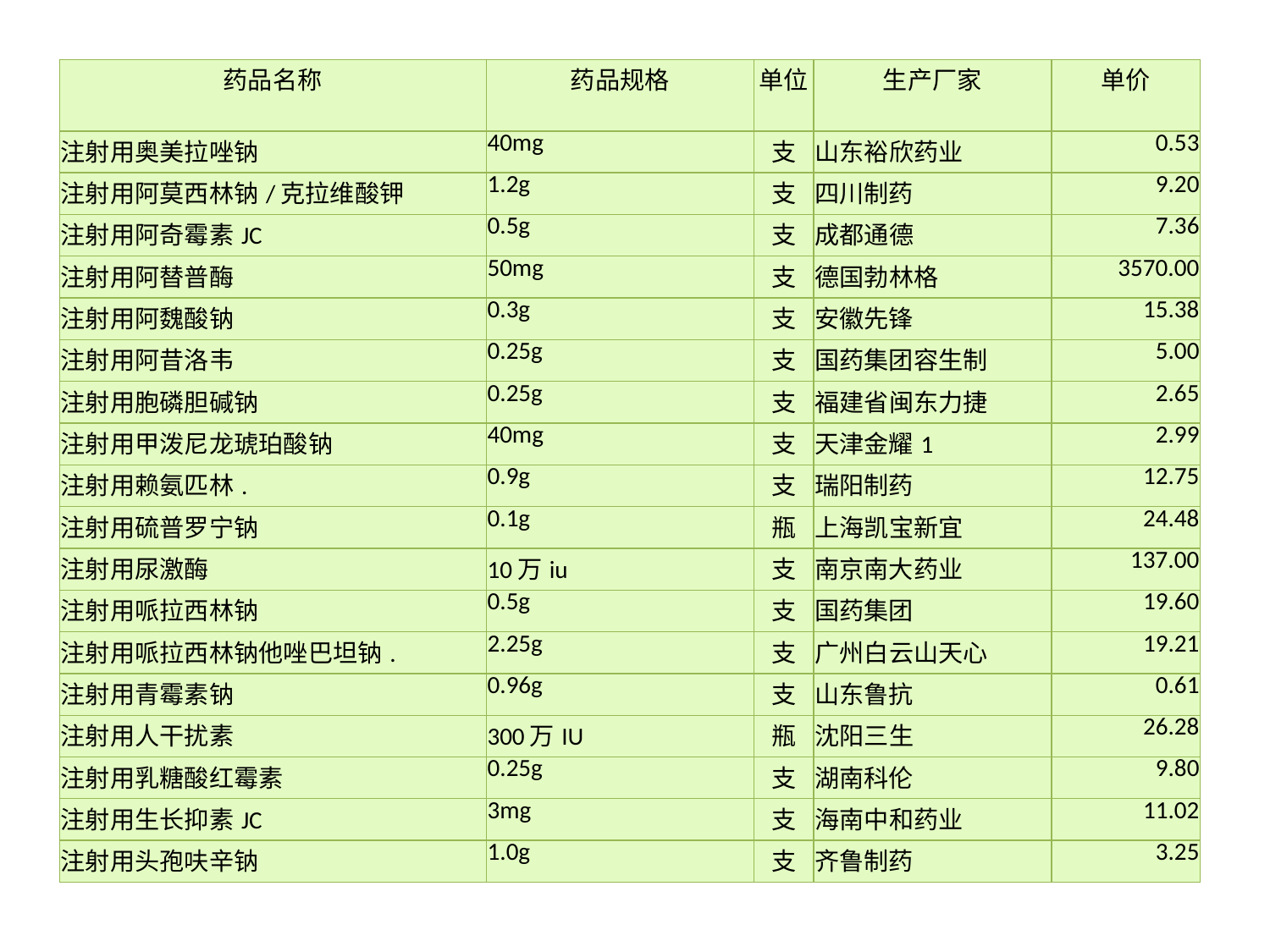

| 药品名称 | 药品规格 | 单位 | 生产厂家 | 单价 |
| --- | --- | --- | --- | --- |
| 注射用奥美拉唑钠 | 40mg | 支 | 山东裕欣药业 | 0.53 |
| 注射用阿莫西林钠/克拉维酸钾 | 1.2g | 支 | 四川制药 | 9.20 |
| 注射用阿奇霉素JC | 0.5g | 支 | 成都通德 | 7.36 |
| 注射用阿替普酶 | 50mg | 支 | 德国勃林格 | 3570.00 |
| 注射用阿魏酸钠 | 0.3g | 支 | 安徽先锋 | 15.38 |
| 注射用阿昔洛韦 | 0.25g | 支 | 国药集团容生制 | 5.00 |
| 注射用胞磷胆碱钠 | 0.25g | 支 | 福建省闽东力捷 | 2.65 |
| 注射用甲泼尼龙琥珀酸钠 | 40mg | 支 | 天津金耀1 | 2.99 |
| 注射用赖氨匹林. | 0.9g | 支 | 瑞阳制药 | 12.75 |
| 注射用硫普罗宁钠 | 0.1g | 瓶 | 上海凯宝新宜 | 24.48 |
| 注射用尿激酶 | 10万iu | 支 | 南京南大药业 | 137.00 |
| 注射用哌拉西林钠 | 0.5g | 支 | 国药集团 | 19.60 |
| 注射用哌拉西林钠他唑巴坦钠. | 2.25g | 支 | 广州白云山天心 | 19.21 |
| 注射用青霉素钠 | 0.96g | 支 | 山东鲁抗 | 0.61 |
| 注射用人干扰素 | 300万IU | 瓶 | 沈阳三生 | 26.28 |
| 注射用乳糖酸红霉素 | 0.25g | 支 | 湖南科伦 | 9.80 |
| 注射用生长抑素JC | 3mg | 支 | 海南中和药业 | 11.02 |
| 注射用头孢呋辛钠 | 1.0g | 支 | 齐鲁制药 | 3.25 |